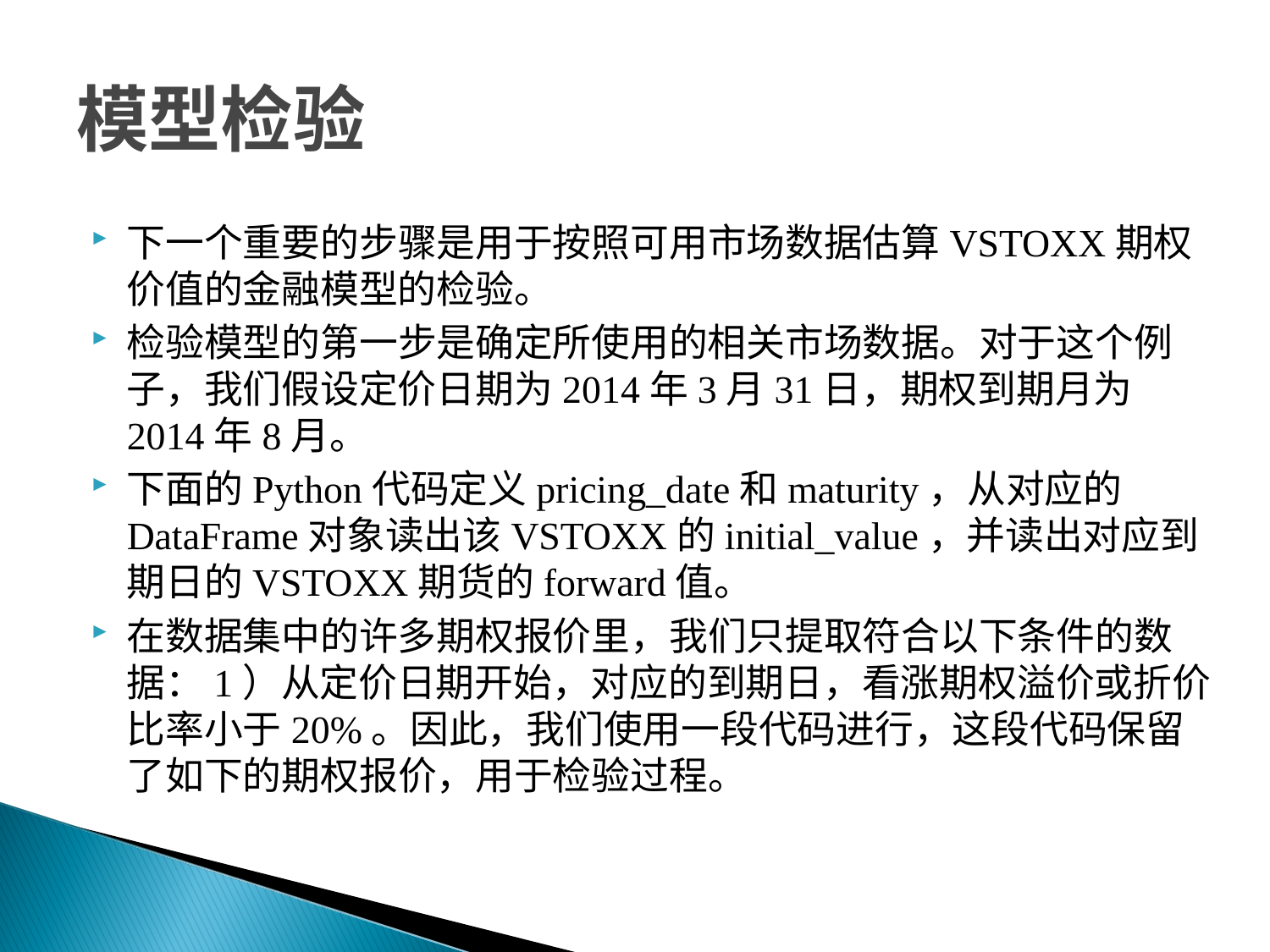

# 模型检验
下一个重要的步骤是用于按照可用市场数据估算VSTOXX期权价值的金融模型的检验。
检验模型的第一步是确定所使用的相关市场数据。对于这个例子，我们假设定价日期为2014年3月31日，期权到期月为2014年8月。
下面的Python代码定义pricing_date和maturity，从对应的DataFrame对象读出该VSTOXX的initial_value，并读出对应到期日的VSTOXX期货的forward值。
在数据集中的许多期权报价里，我们只提取符合以下条件的数据：1）从定价日期开始，对应的到期日，看涨期权溢价或折价比率小于20%。因此，我们使用一段代码进行，这段代码保留了如下的期权报价，用于检验过程。